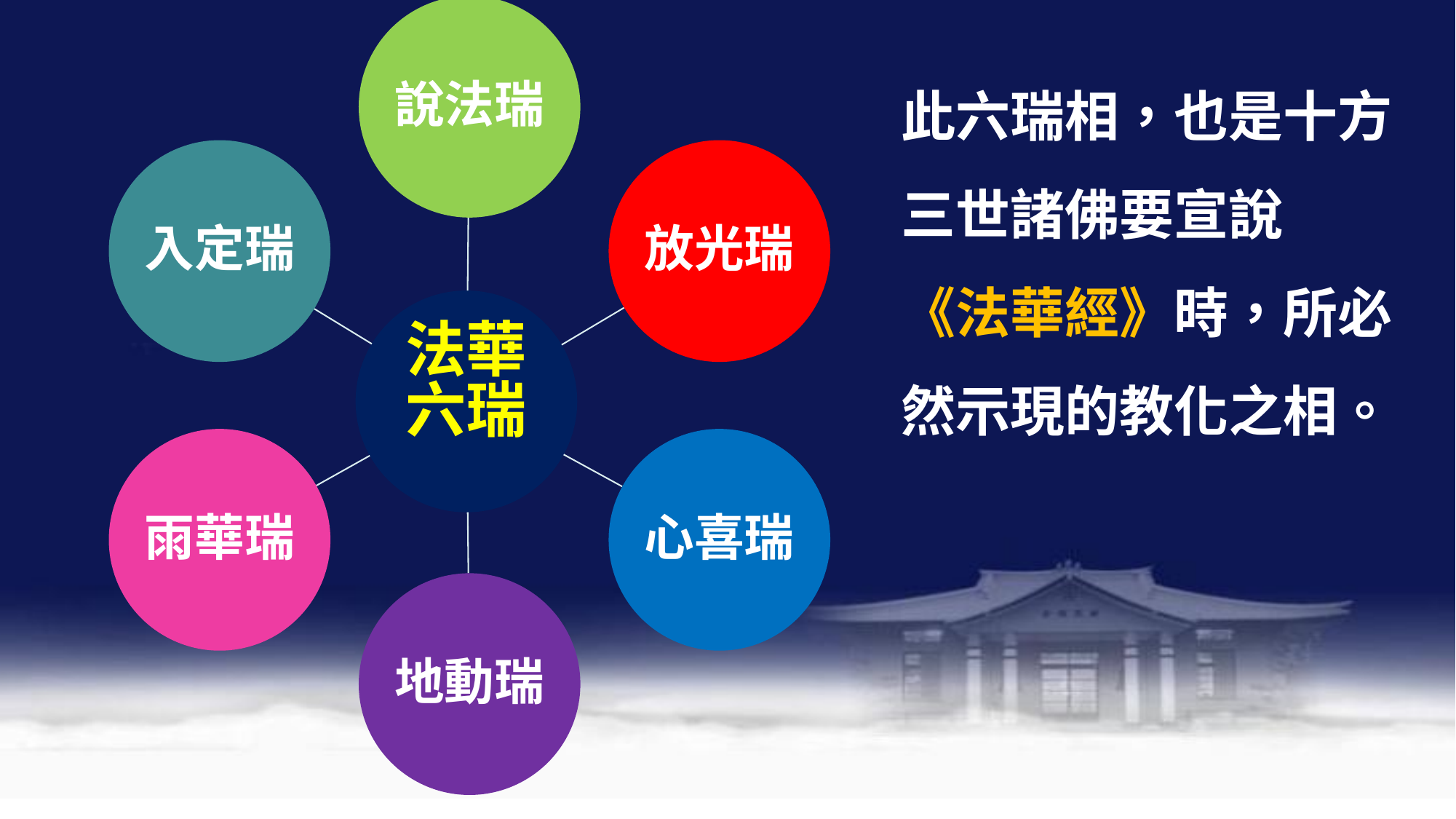

法華
六瑞

說法瑞

放光瑞

心喜瑞

地動瑞

雨華瑞

入定瑞
此六瑞相，也是十方三世諸佛要宣說
《法華經》時，所必然示現的教化之相。